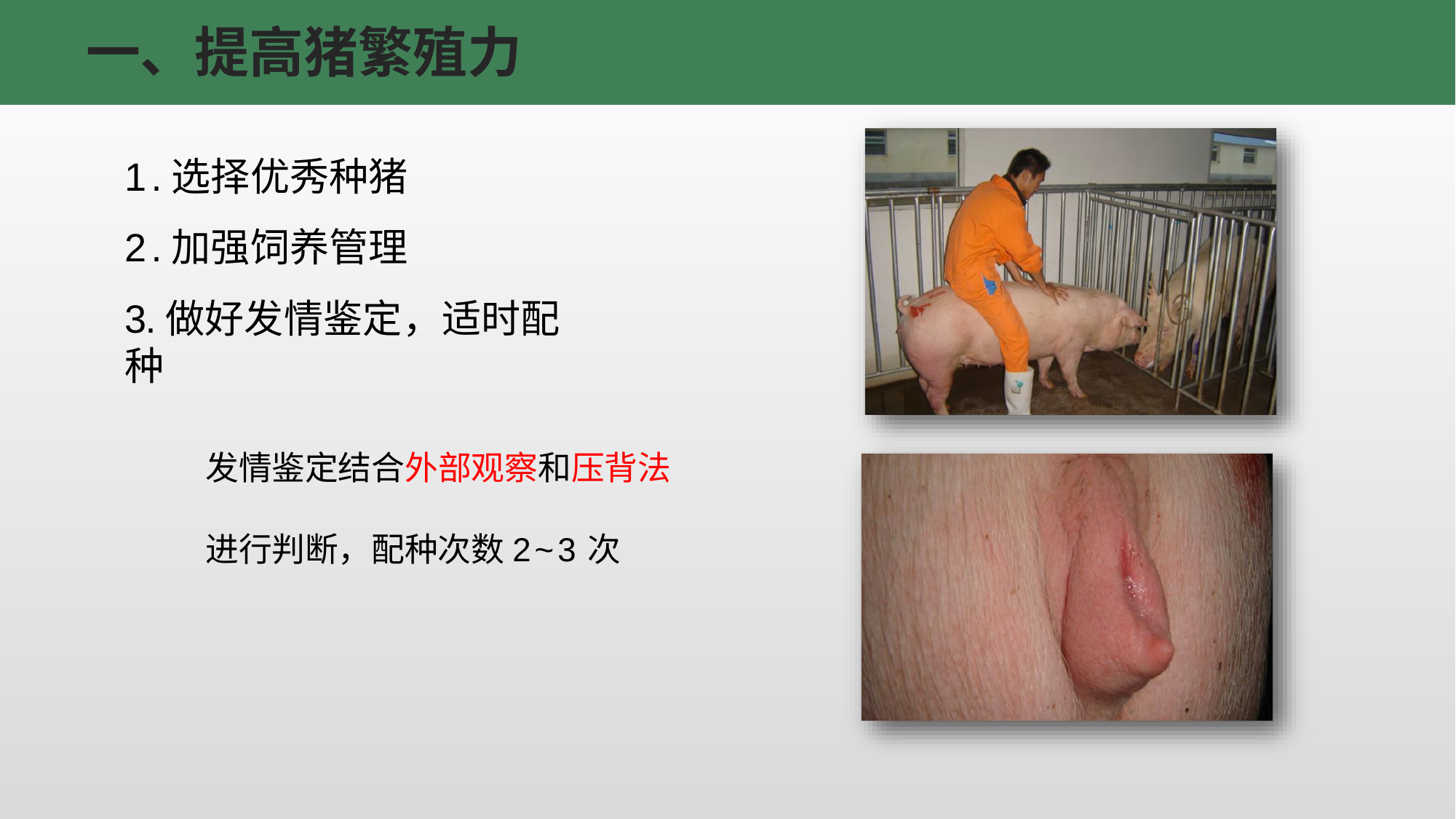

# 一、提高猪繁殖力

1.选择优秀种猪
2.加强饲养管理
3.做好发情鉴定，适时配种

发情鉴定结合外部观察和压背法

进行判断，配种次数2~3次